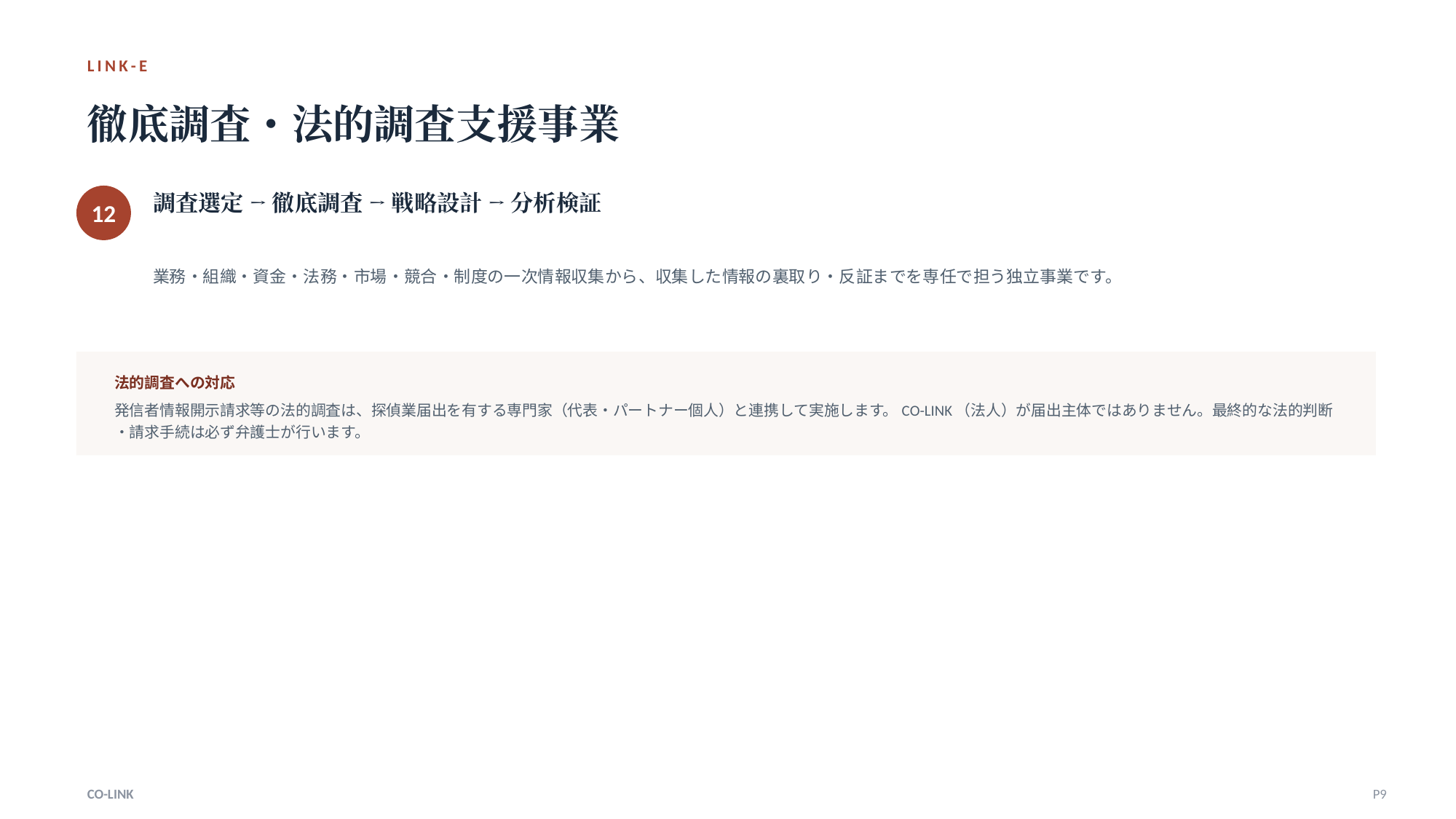

LINK-E
徹底調査・法的調査支援事業
調査選定 → 徹底調査 → 戦略設計 → 分析検証

12
業務・組織・資金・法務・市場・競合・制度の一次情報収集から、収集した情報の裏取り・反証までを専任で担う独立事業です。

法的調査への対応
発信者情報開示請求等の法的調査は、探偵業届出を有する専門家（代表・パートナー個人）と連携して実施します。CO-LINK（法人）が届出主体ではありません。最終的な法的判断・請求手続は必ず弁護士が行います。
CO-LINK
P9